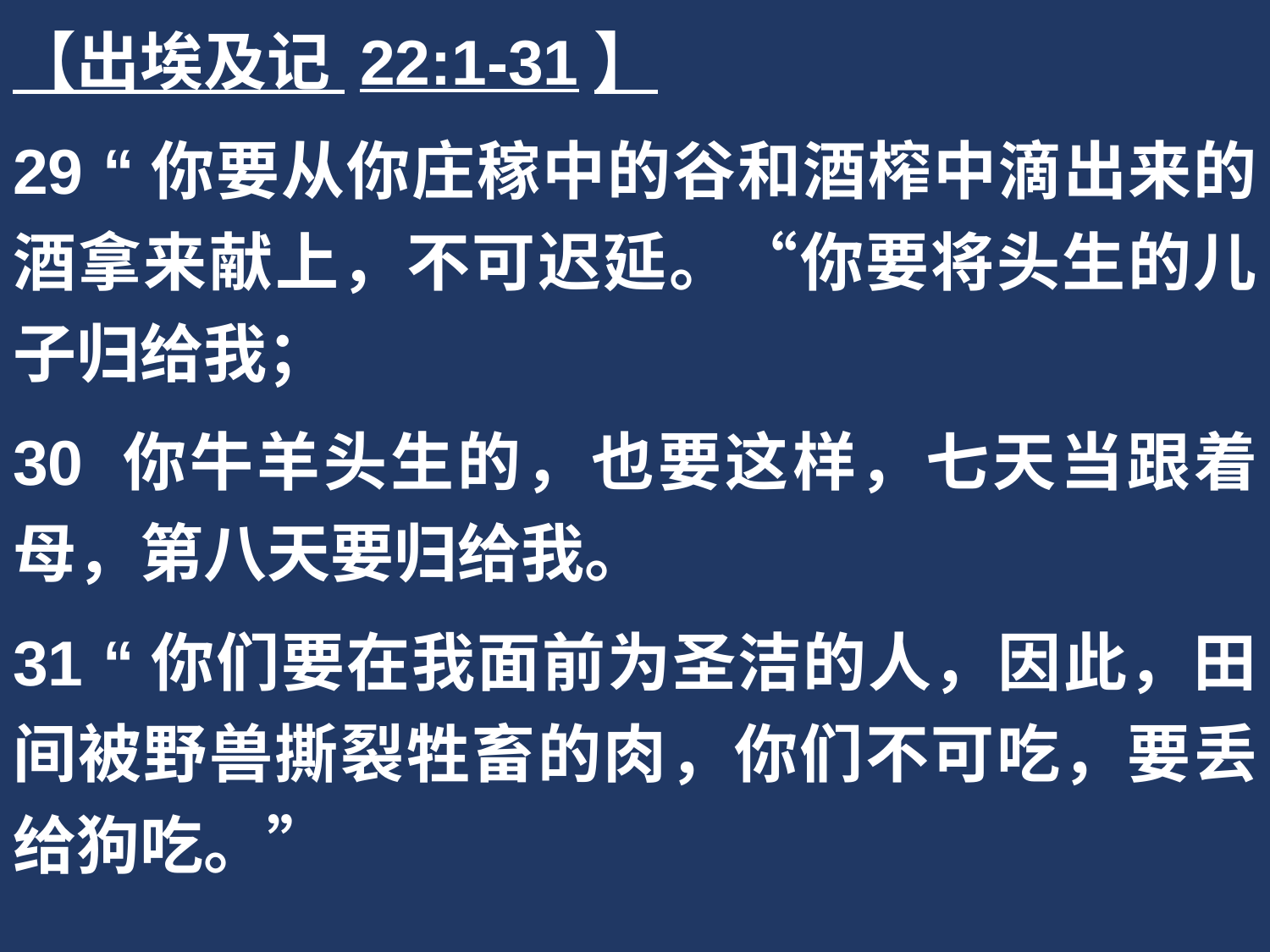

【出埃及记 22:1-31】
29 “你要从你庄稼中的谷和酒榨中滴出来的酒拿来献上，不可迟延。“你要将头生的儿子归给我；
30 你牛羊头生的，也要这样，七天当跟着母，第八天要归给我。
31 “你们要在我面前为圣洁的人，因此，田间被野兽撕裂牲畜的肉，你们不可吃，要丢给狗吃。”